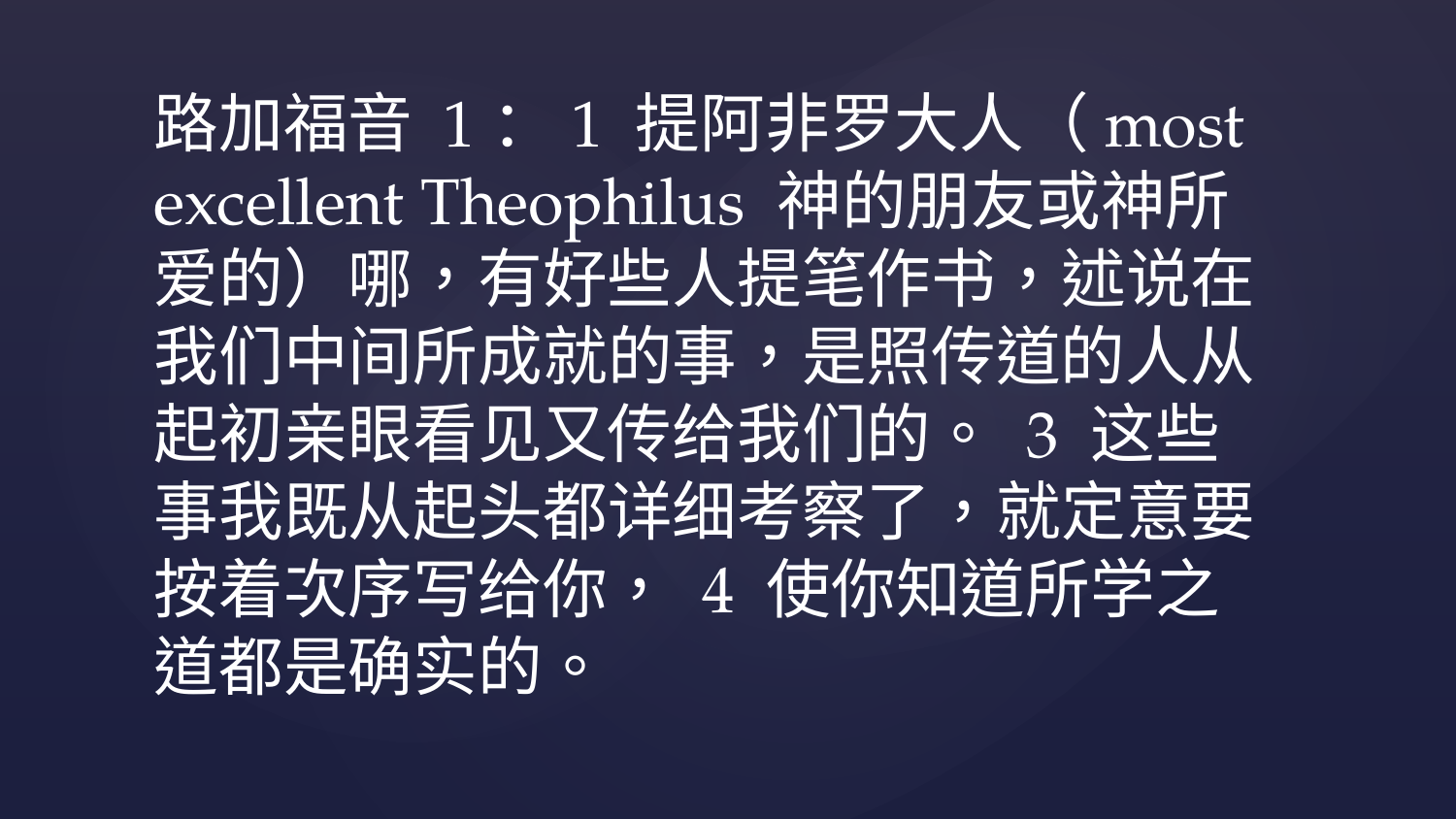

路加福音 1：1 提阿非罗大人（most excellent Theophilus 神的朋友或神所爱的）哪，有好些人提笔作书，述说在我们中间所成就的事，是照传道的人从起初亲眼看见又传给我们的。 3 这些事我既从起头都详细考察了，就定意要按着次序写给你， 4 使你知道所学之道都是确实的。